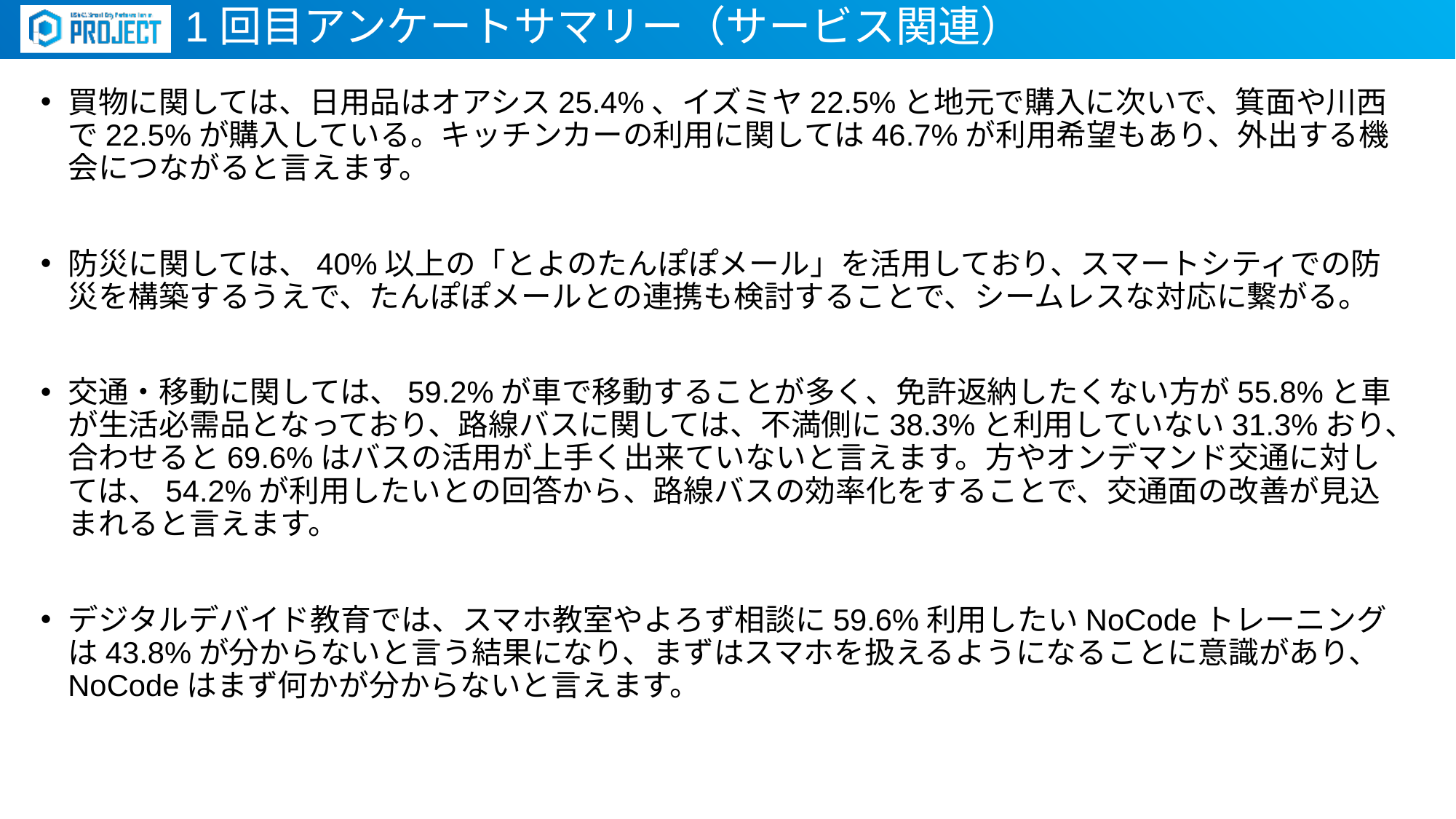

# 1回目アンケートサマリー（サービス関連）
買物に関しては、日用品はオアシス25.4%、イズミヤ22.5%と地元で購入に次いで、箕面や川西で22.5%が購入している。キッチンカーの利用に関しては46.7%が利用希望もあり、外出する機会につながると言えます。

防災に関しては、40%以上の「とよのたんぽぽメール」を活用しており、スマートシティでの防災を構築するうえで、たんぽぽメールとの連携も検討することで、シームレスな対応に繋がる。

交通・移動に関しては、59.2%が車で移動することが多く、免許返納したくない方が55.8%と車が生活必需品となっており、路線バスに関しては、不満側に38.3%と利用していない31.3%おり、合わせると69.6%はバスの活用が上手く出来ていないと言えます。方やオンデマンド交通に対しては、54.2%が利用したいとの回答から、路線バスの効率化をすることで、交通面の改善が見込まれると言えます。

デジタルデバイド教育では、スマホ教室やよろず相談に59.6%利用したいNoCodeトレーニングは43.8%が分からないと言う結果になり、まずはスマホを扱えるようになることに意識があり、NoCodeはまず何かが分からないと言えます。